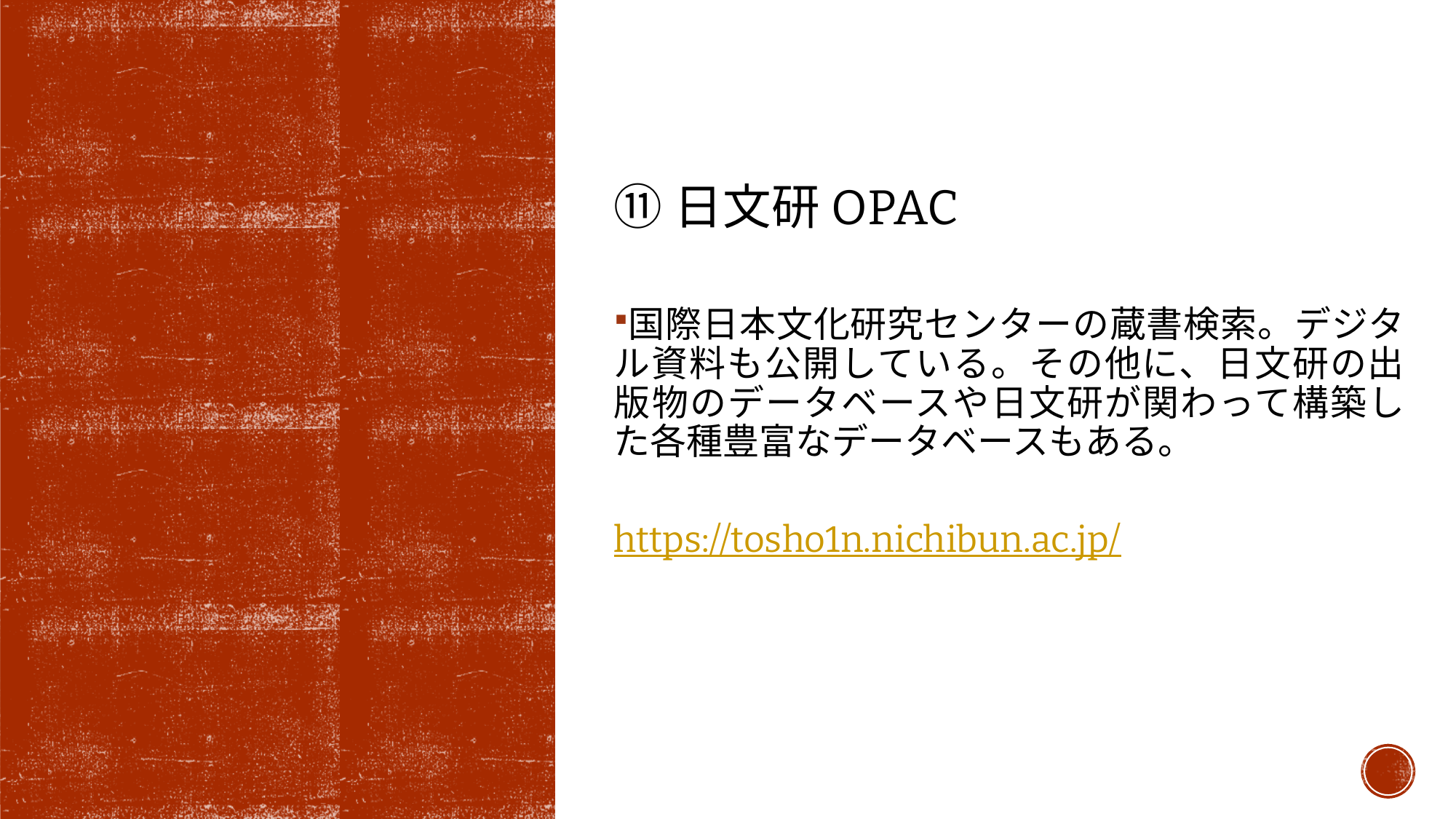

⑪日文研OPAC

国際日本文化研究センターの蔵書検索。デジタル資料も公開している。その他に、日文研の出版物のデータベースや日文研が関わって構築した各種豊富なデータベースもある。

https://tosho1n.nichibun.ac.jp/

13